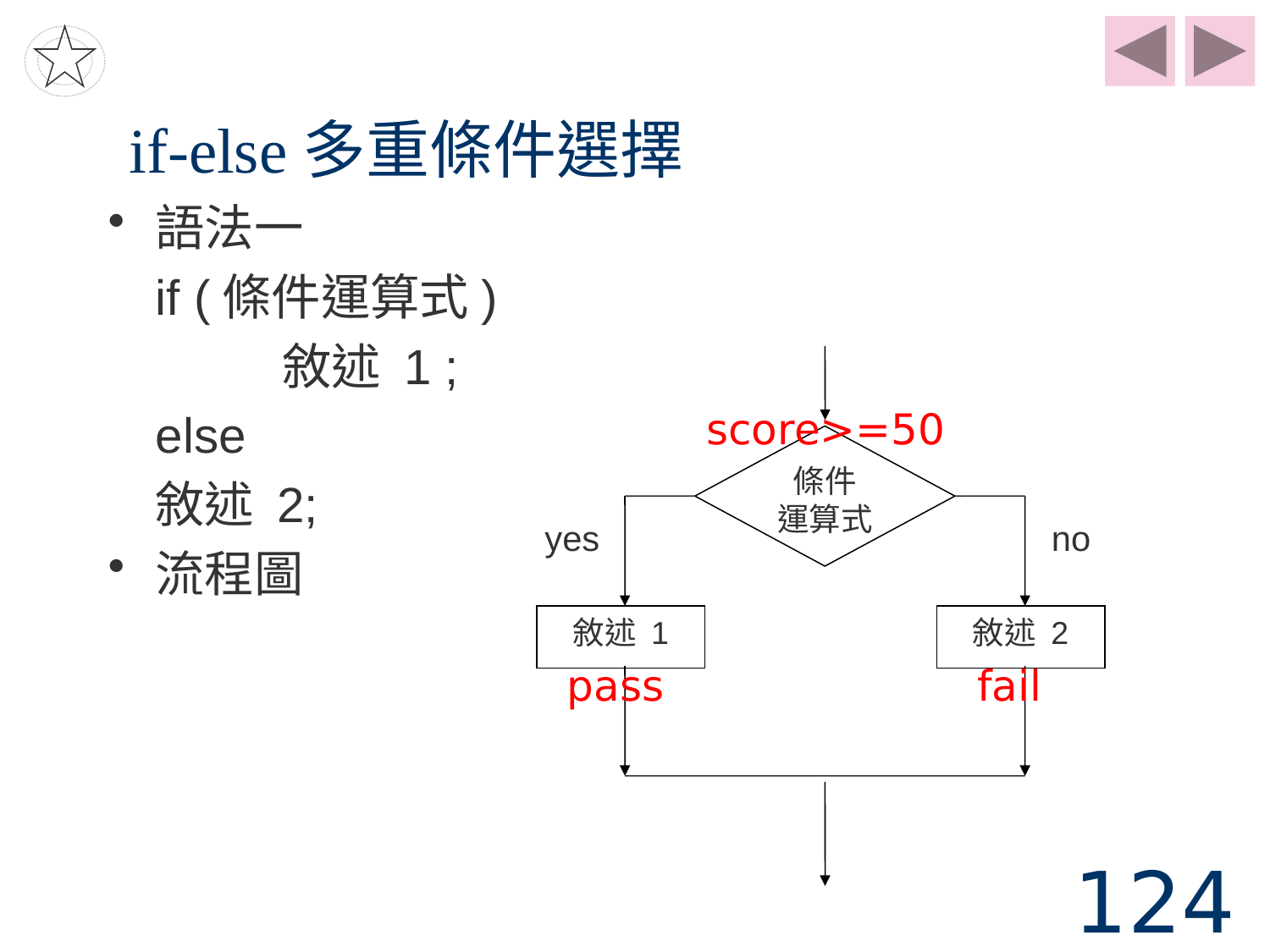

# if-else多重條件選擇
語法一
	if (條件運算式)
		敘述 1 ;
	else
    	敘述 2;
流程圖

條件
運算式

yes
no
敘述 1
敘述 2

score>=50
pass
fail
124